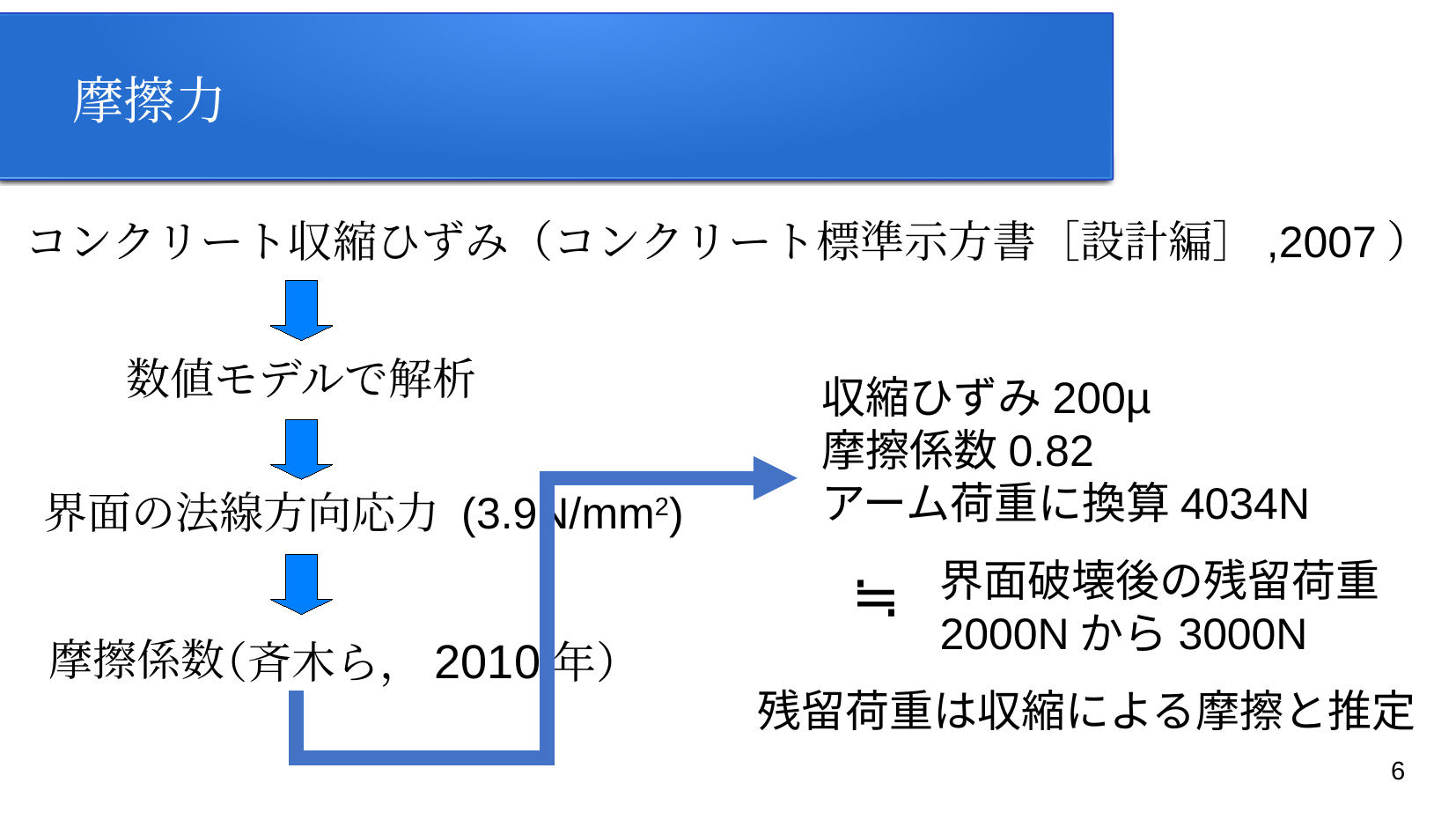

摩擦力
コンクリート収縮ひずみ（コンクリート標準示方書［設計編］,2007）

数値モデルで解析
収縮ひずみ200µ
摩擦係数0.82
アーム荷重に換算4034N

界面の法線方向応力 (3.9N/mm2)
界面破壊後の残留荷重
2000Nから3000N
≒

（斉木ら，2010年）
摩擦係数
残留荷重は収縮による摩擦と推定
6